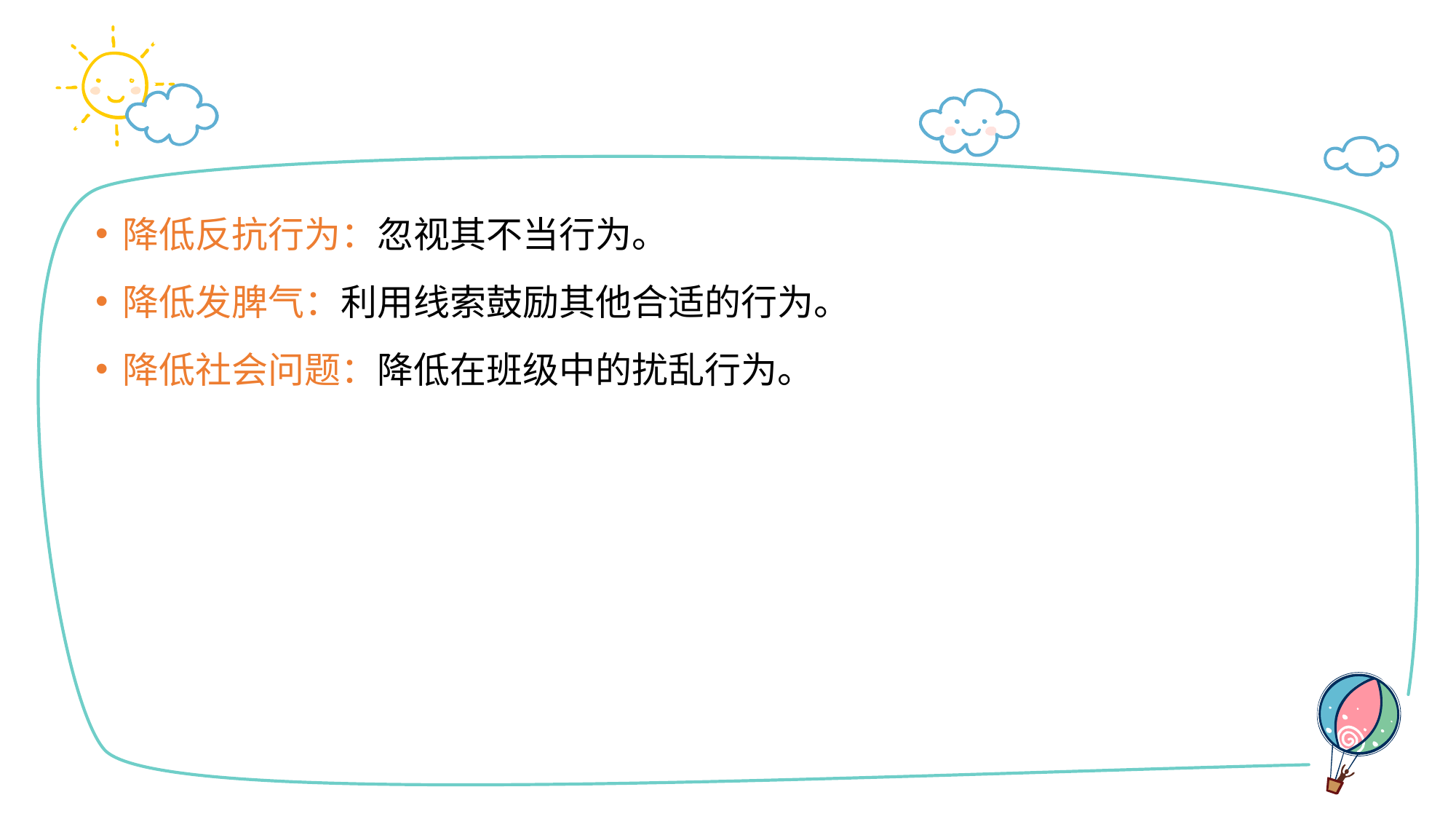

#
降低反抗行为：忽视其不当行为。
降低发脾气：利用线索鼓励其他合适的行为。
降低社会问题：降低在班级中的扰乱行为。